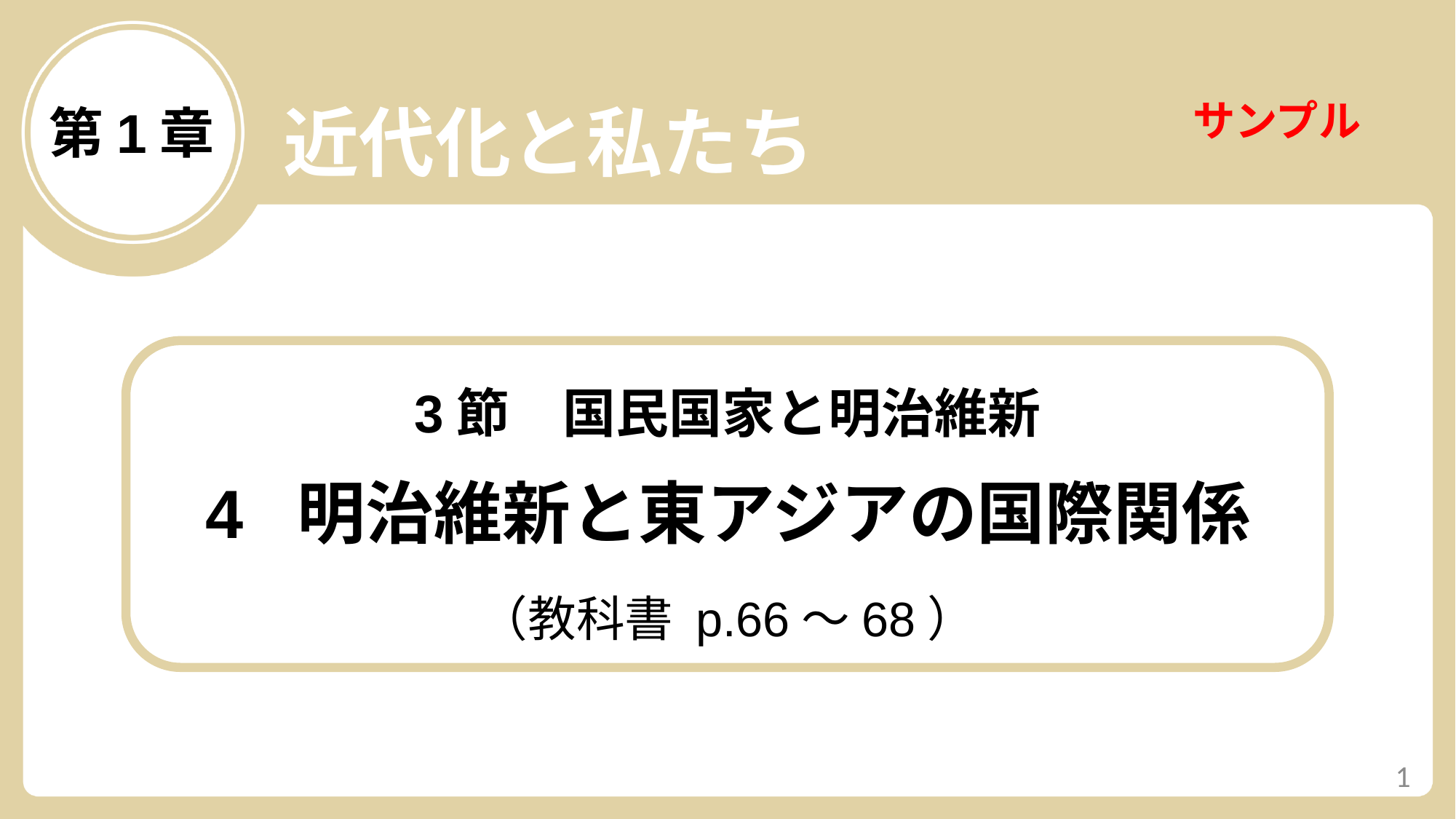

近代化と私たち
第1章

3節　国民国家と明治維新
4  明治維新と東アジアの国際関係
（教科書 p.66～68）